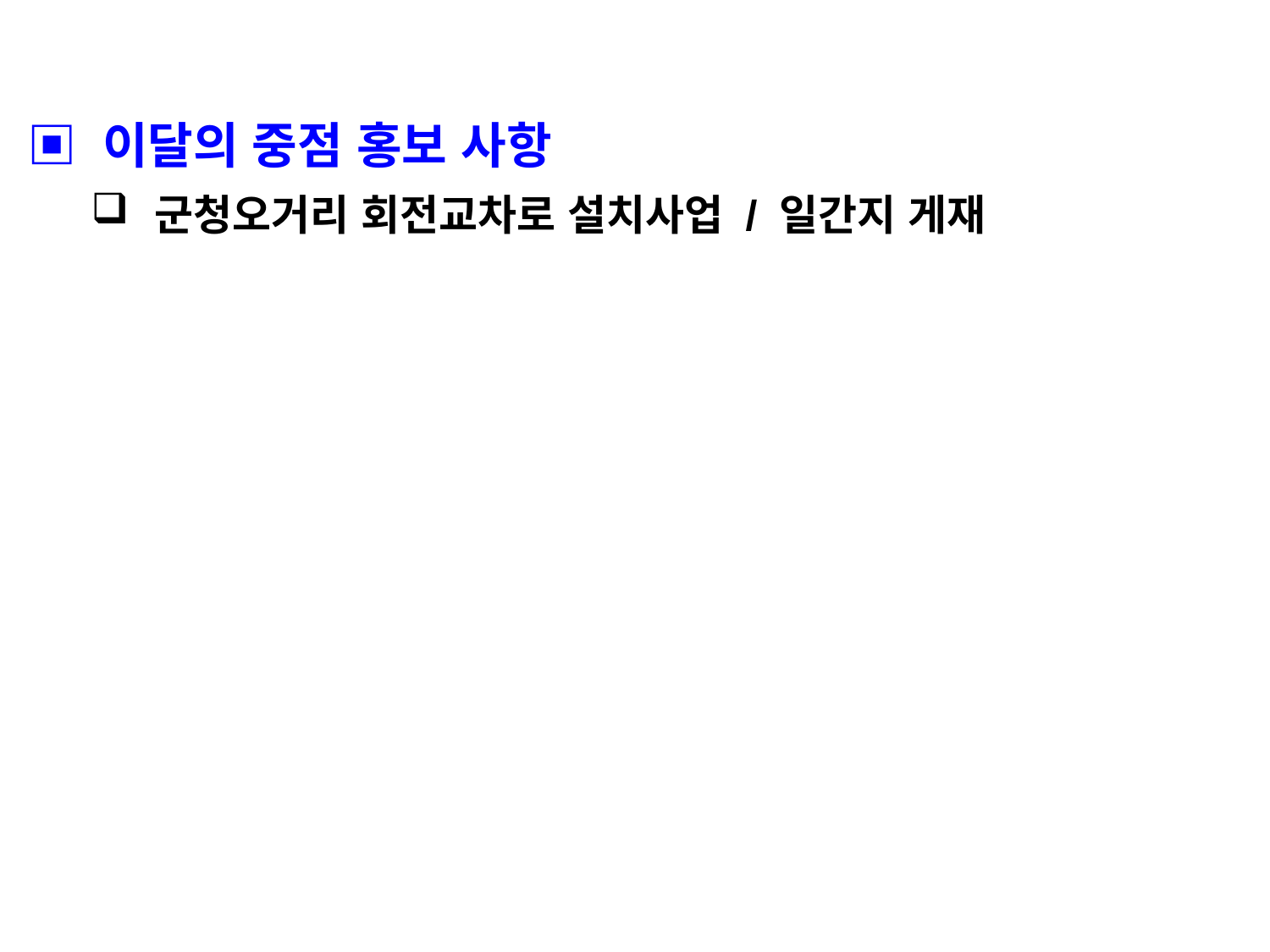

▣ 이달의 중점 홍보 사항
군청오거리 회전교차로 설치사업 / 일간지 게재